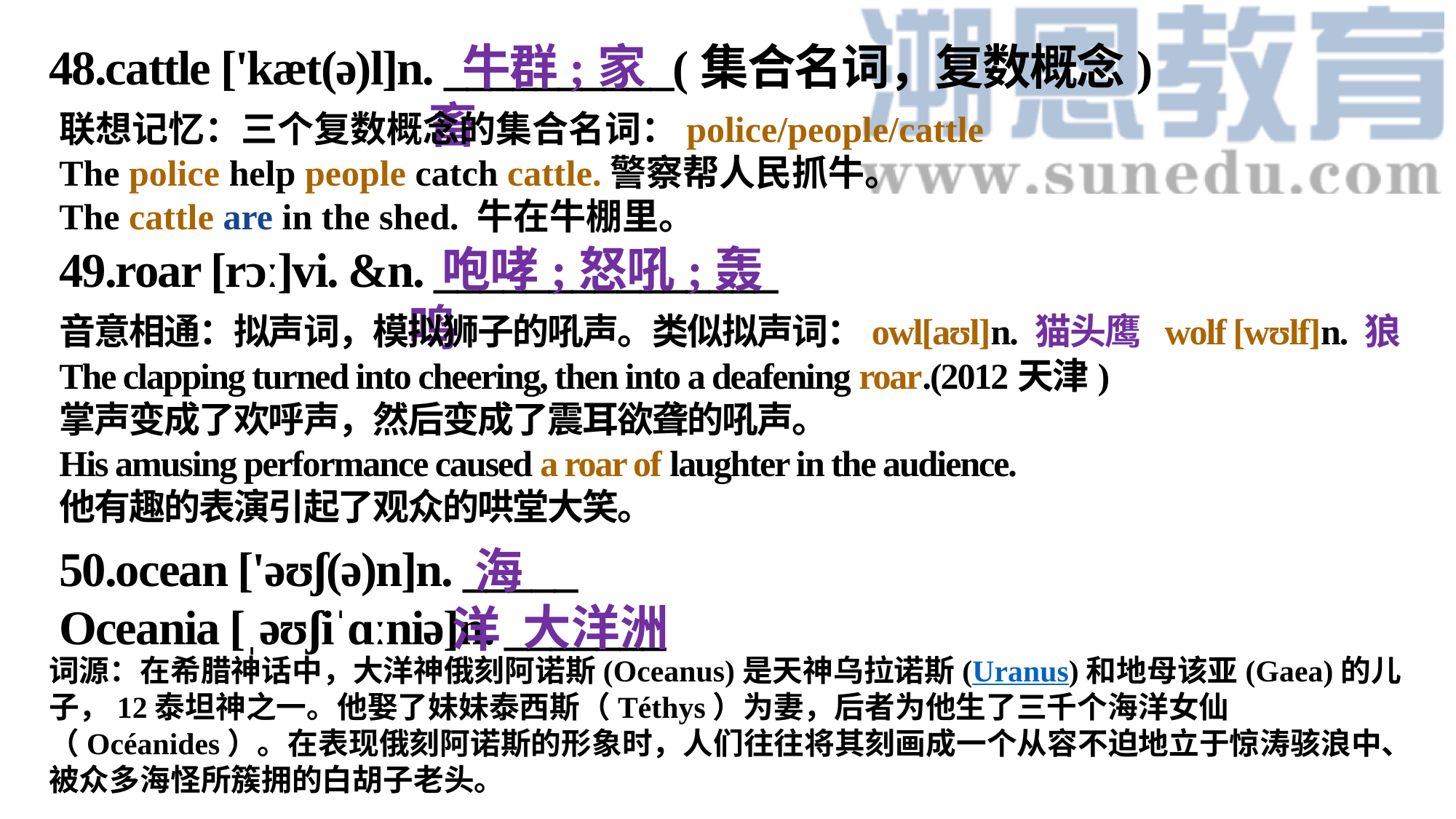

48.cattle ['kæt(ə)l]n. __________(集合名词，复数概念)
  牛群;家畜
联想记忆：三个复数概念的集合名词：police/people/cattle
The police help people catch cattle.警察帮人民抓牛。
The cattle are in the shed. 牛在牛棚里。
49.roar [rɔː]vi. &n. _______________
  咆哮;怒吼;轰鸣
音意相通：拟声词，模拟狮子的吼声。类似拟声词：owl[aʊl]n. 猫头鹰  wolf [wʊlf]n. 狼
The clapping turned into cheering, then into a deafening roar.(2012天津)
掌声变成了欢呼声，然后变成了震耳欲聋的吼声。
His amusing performance caused a roar of laughter in the audience.
他有趣的表演引起了观众的哄堂大笑。
50.ocean ['əʊʃ(ə)n]n. _____
Oceania [ˌəʊʃiˈɑːniə]n. _______
 海洋
 大洋洲
词源：在希腊神话中，大洋神俄刻阿诺斯(Oceanus)是天神乌拉诺斯(Uranus)和地母该亚(Gaea)的儿子，12泰坦神之一。他娶了妹妹泰西斯（Téthys）为妻，后者为他生了三千个海洋女仙（Océanides）。在表现俄刻阿诺斯的形象时，人们往往将其刻画成一个从容不迫地立于惊涛骇浪中、被众多海怪所簇拥的白胡子老头。